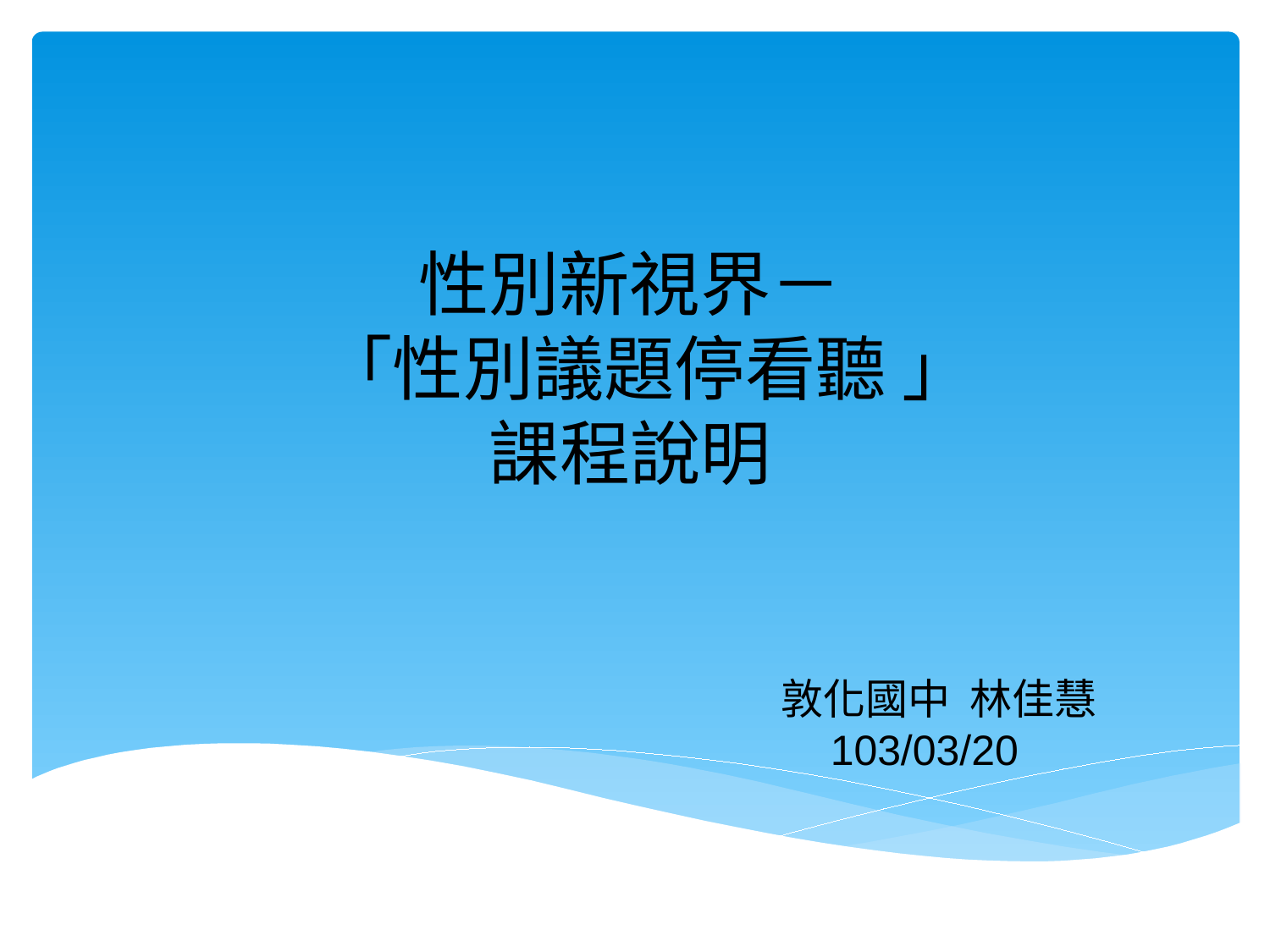

# 性別新視界－ 「性別議題停看聽 ｣ 課程說明
   敦化國中  林佳慧  103/03/20